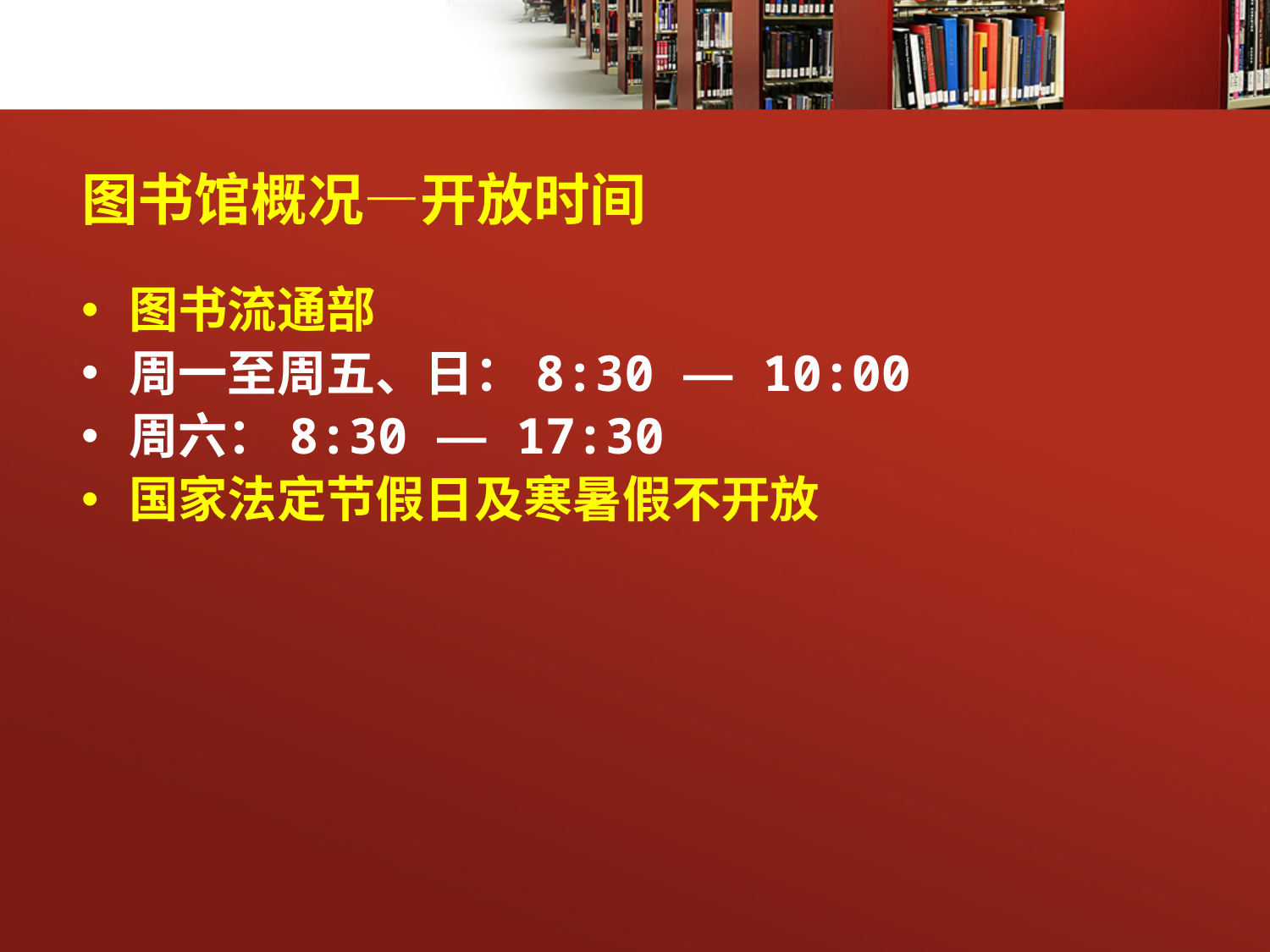

# 图书馆概况—开放时间
图书流通部
周一至周五、日：8:30 — 10:00
周六：8:30 — 17:30
国家法定节假日及寒暑假不开放